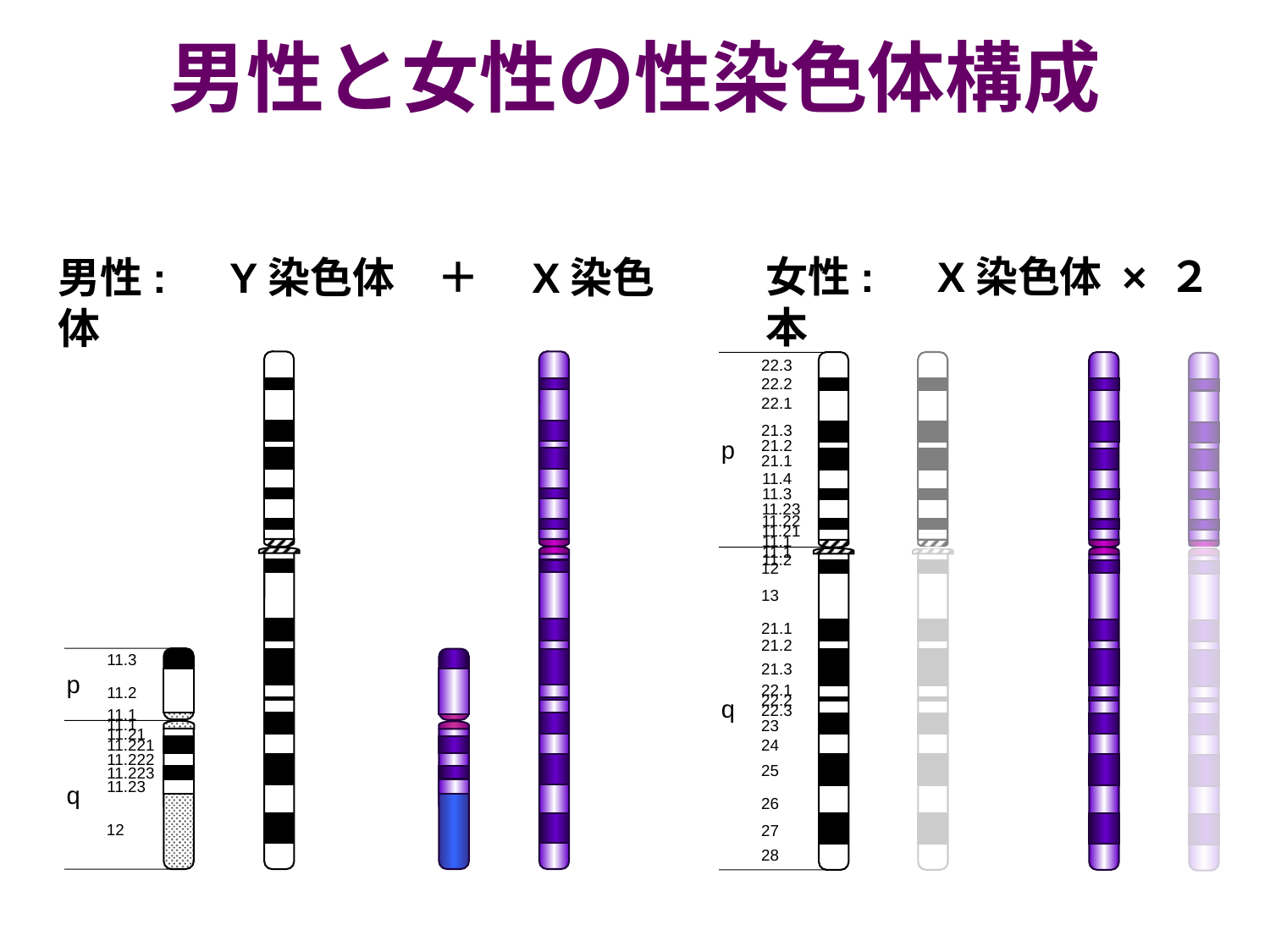

男性と女性の性染色体構成

女性:　X染色体 × ２本
男性:　Y染色体　＋　X染色体

22.3

22.2
22.1
21.3
p
21.2
21.1
11.4
11.3
11.23
11.22
11.21
11.1
11.1
11.2

12
13
21.1
21.2
11.3

21.3
p
22.1
11.2
22.2
q
22.3
11.1
11.1
23
11.21

11.221
24
11.222
25
11.223
11.23
q
26
12
27
28